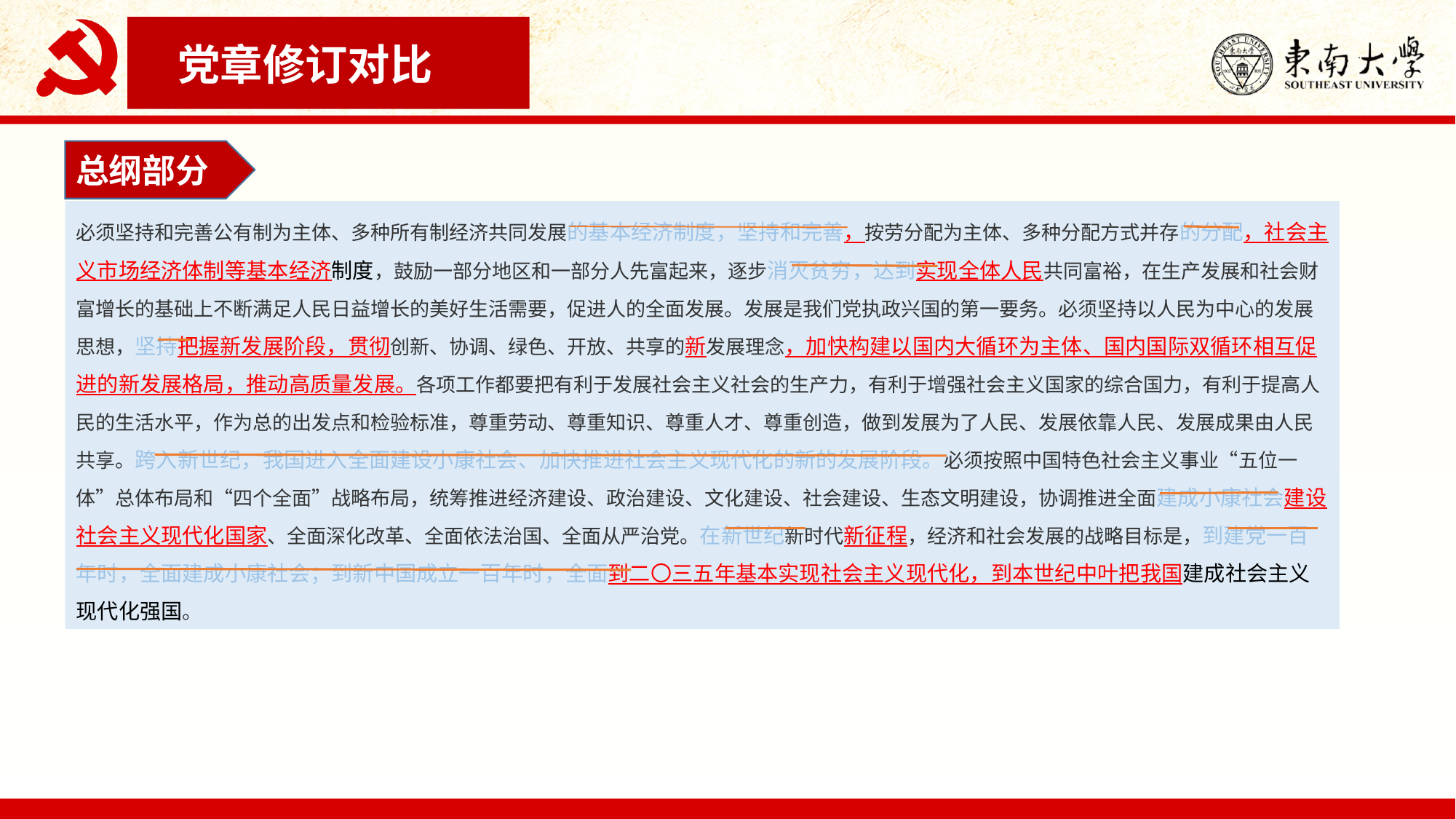

党章修订对比
总纲部分
必须坚持和完善公有制为主体、多种所有制经济共同发展的基本经济制度，坚持和完善，按劳分配为主体、多种分配方式并存的分配，社会主义市场经济体制等基本经济制度，鼓励一部分地区和一部分人先富起来，逐步消灭贫穷，达到实现全体人民共同富裕，在生产发展和社会财富增长的基础上不断满足人民日益增长的美好生活需要，促进人的全面发展。发展是我们党执政兴国的第一要务。必须坚持以人民为中心的发展思想，坚持把握新发展阶段，贯彻创新、协调、绿色、开放、共享的新发展理念，加快构建以国内大循环为主体、国内国际双循环相互促进的新发展格局，推动高质量发展。各项工作都要把有利于发展社会主义社会的生产力，有利于增强社会主义国家的综合国力，有利于提高人民的生活水平，作为总的出发点和检验标准，尊重劳动、尊重知识、尊重人才、尊重创造，做到发展为了人民、发展依靠人民、发展成果由人民共享。跨入新世纪，我国进入全面建设小康社会、加快推进社会主义现代化的新的发展阶段。必须按照中国特色社会主义事业“五位一体”总体布局和“四个全面”战略布局，统筹推进经济建设、政治建设、文化建设、社会建设、生态文明建设，协调推进全面建成小康社会建设社会主义现代化国家、全面深化改革、全面依法治国、全面从严治党。在新世纪新时代新征程，经济和社会发展的战略目标是，到建党一百年时，全面建成小康社会；到新中国成立一百年时，全面到二〇三五年基本实现社会主义现代化，到本世纪中叶把我国建成社会主义现代化强国。